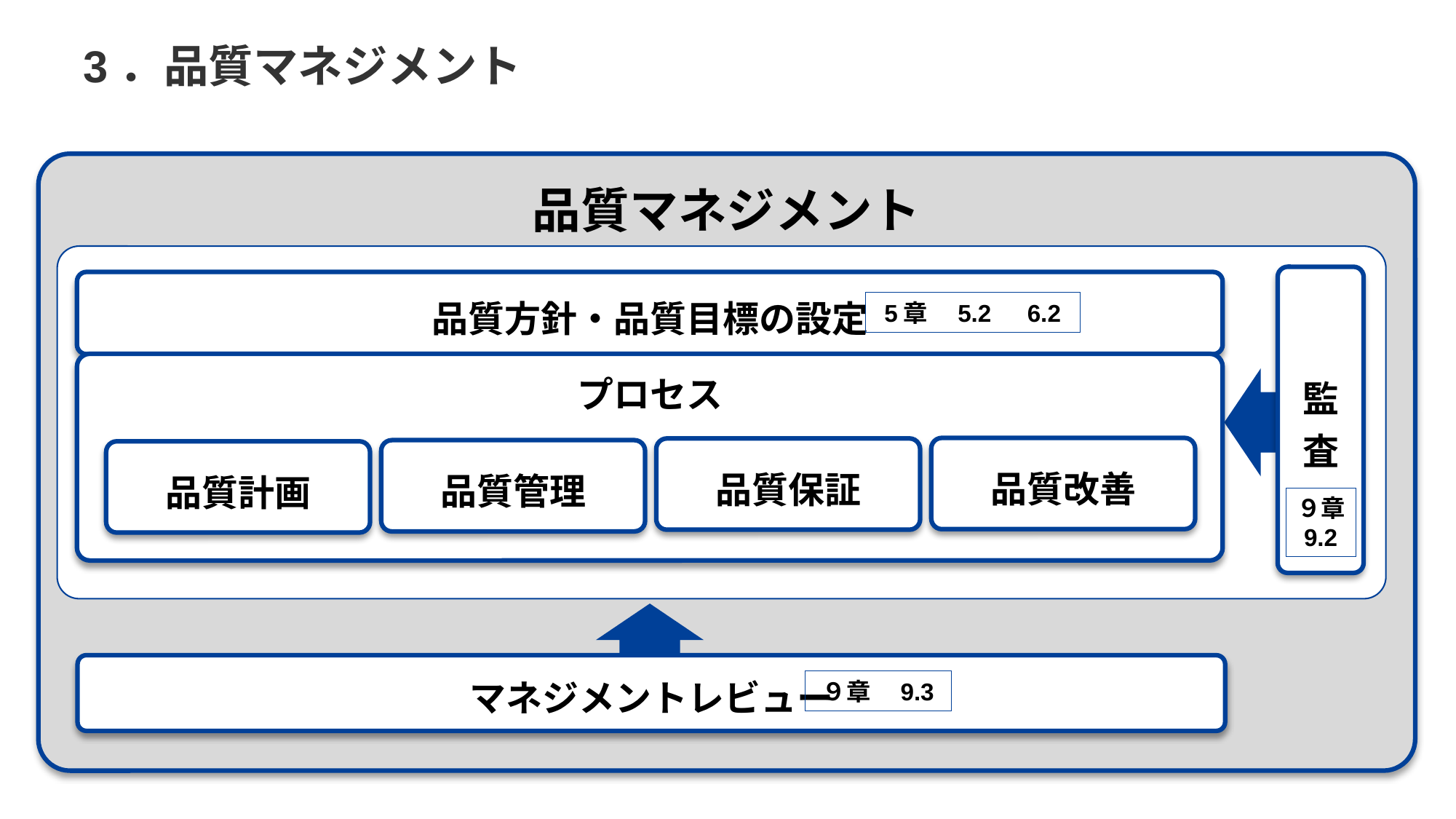

# 3．品質マネジメント
品質マネジメント

監査
品質方針・品質目標の設定
5章　5.2　6.2
プロセス
品質改善
品質保証
品質管理
品質計画

９章
9.2

マネジメントレビュー
９章　9.3